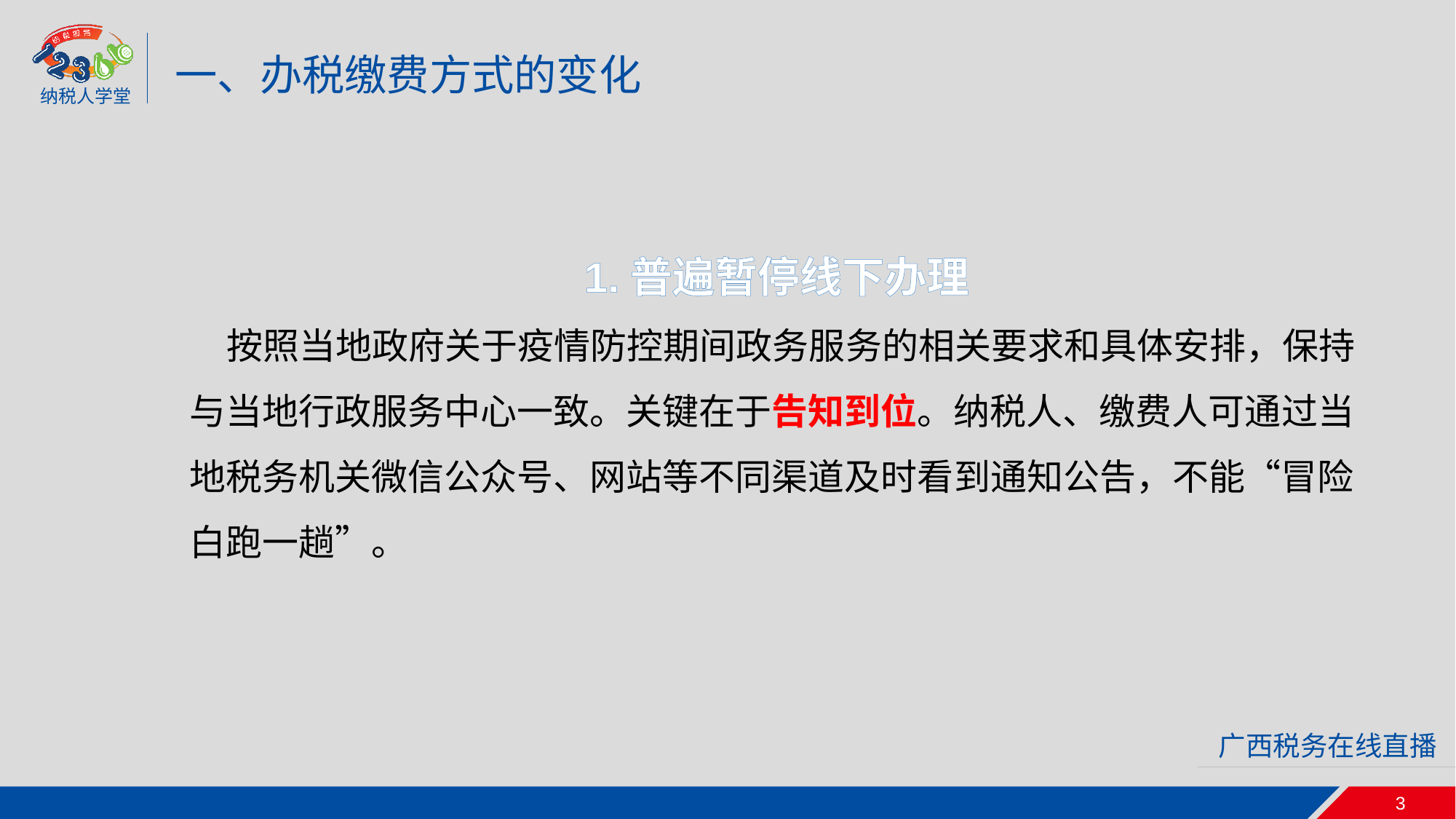

一、办税缴费方式的变化
1.普遍暂停线下办理
    按照当地政府关于疫情防控期间政务服务的相关要求和具体安排，保持与当地行政服务中心一致。关键在于告知到位。纳税人、缴费人可通过当地税务机关微信公众号、网站等不同渠道及时看到通知公告，不能“冒险白跑一趟”。